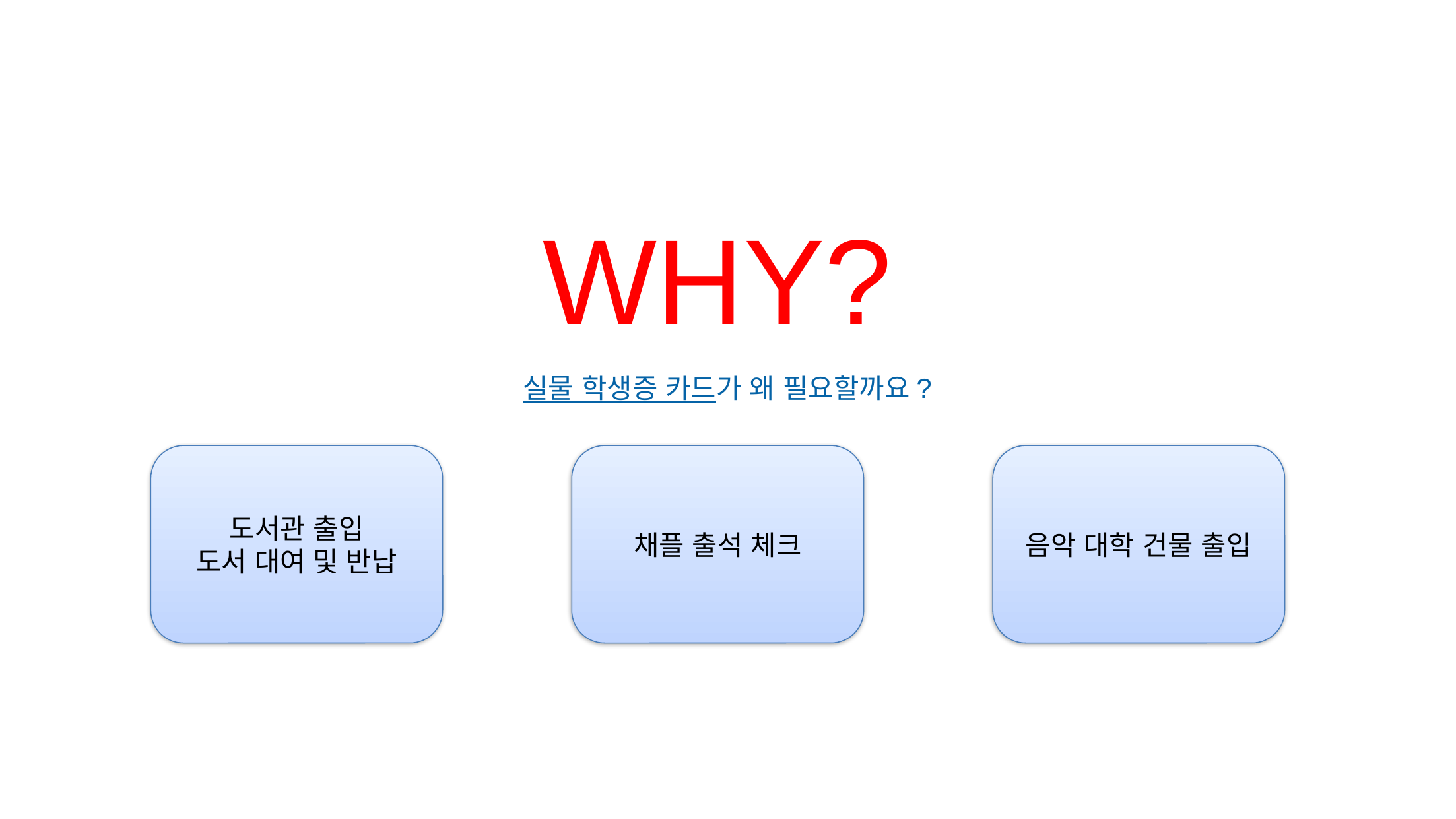

WHY?
실물 학생증 카드가 왜 필요할까요?
도서관 출입
도서 대여 및 반납
채플 출석 체크
음악 대학 건물 출입